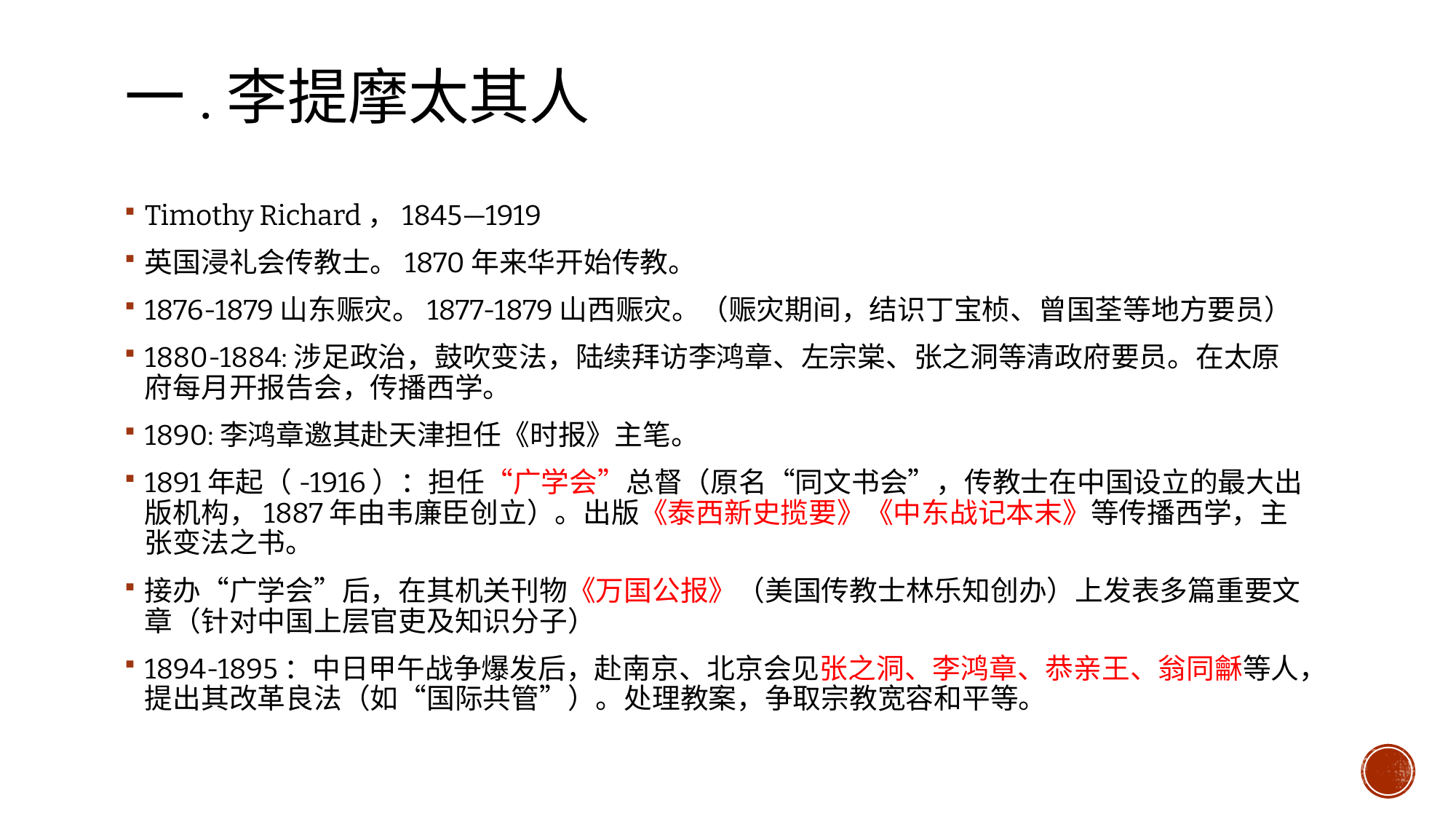

# 一.李提摩太其人
Timothy Richard，1845—1919
英国浸礼会传教士。1870年来华开始传教。
1876-1879山东赈灾。1877-1879山西赈灾。（赈灾期间，结识丁宝桢、曾国荃等地方要员）
1880-1884:涉足政治，鼓吹变法，陆续拜访李鸿章、左宗棠、张之洞等清政府要员。在太原府每月开报告会，传播西学。
1890:李鸿章邀其赴天津担任《时报》主笔。
1891年起（-1916）：担任“广学会”总督（原名“同文书会”，传教士在中国设立的最大出版机构，1887年由韦廉臣创立）。出版《泰西新史揽要》《中东战记本末》等传播西学，主张变法之书。
接办“广学会”后，在其机关刊物《万国公报》（美国传教士林乐知创办）上发表多篇重要文章（针对中国上层官吏及知识分子）
1894-1895：中日甲午战争爆发后，赴南京、北京会见张之洞、李鸿章、恭亲王、翁同龢等人，提出其改革良法（如“国际共管”）。处理教案，争取宗教宽容和平等。